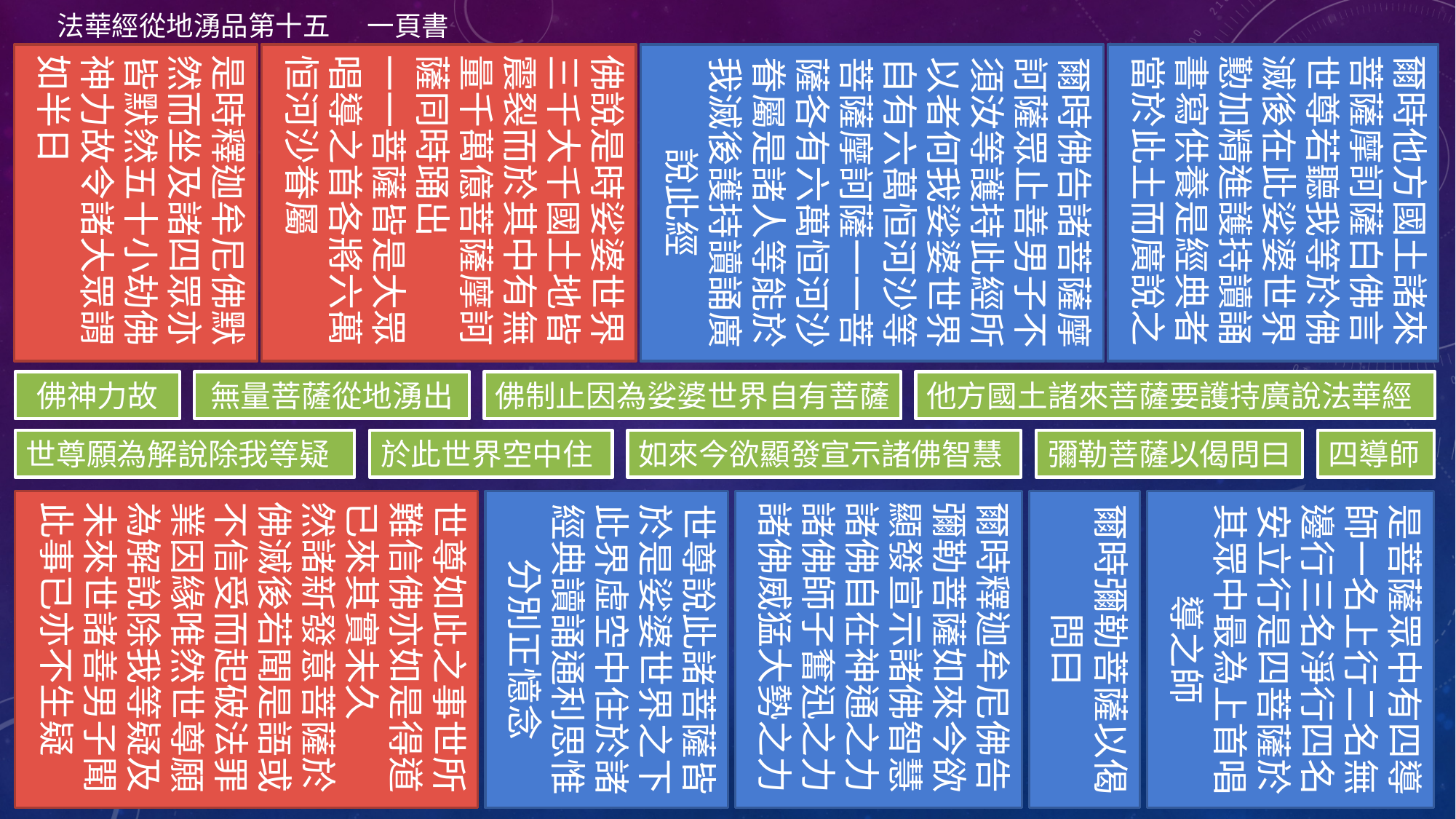

法華經從地湧品第十五      一頁書
是時釋迦牟尼佛默然而坐及諸四眾亦皆默然五十小劫佛神力故令諸大眾謂如半日
佛說是時娑婆世界三千大千國土地皆震裂而於其中有無量千萬億菩薩摩訶薩同時踊出
一一菩薩皆是大眾唱導之首各將六萬恒河沙眷屬
爾時佛告諸菩薩摩訶薩眾止善男子不須汝等護持此經所以者何我娑婆世界自有六萬恒河沙等菩薩摩訶薩一一菩薩各有六萬恒河沙眷屬是諸人等能於我滅後護持讀誦廣說此經
爾時他方國土諸來菩薩摩訶薩白佛言世尊若聽我等於佛滅後在此娑婆世界懃加精進護持讀誦書寫供養是經典者當於此土而廣說之
佛神力故
無量菩薩從地湧出
佛制止因為娑婆世界自有菩薩
他方國土諸來菩薩要護持廣說法華經
世尊願為解說除我等疑
於此世界空中住
如來今欲顯發宣示諸佛智慧
彌勒菩薩以偈問曰
四導師
世尊如此之事世所難信佛亦如是得道已來其實未久
然諸新發意菩薩於佛滅後若聞是語或不信受而起破法罪業因緣唯然世尊願為解說除我等疑及未來世諸善男子聞此事已亦不生疑
世尊說此諸菩薩皆於是娑婆世界之下此界虛空中住於諸經典讀誦通利思惟分別正憶念
爾時釋迦牟尼佛告彌勒菩薩如來今欲顯發宣示諸佛智慧諸佛自在神通之力諸佛師子奮迅之力諸佛威猛大勢之力
爾時彌勒菩薩以偈問曰
是菩薩眾中有四導師一名上行二名無邊行三名淨行四名安立行是四菩薩於其眾中最為上首唱導之師
31